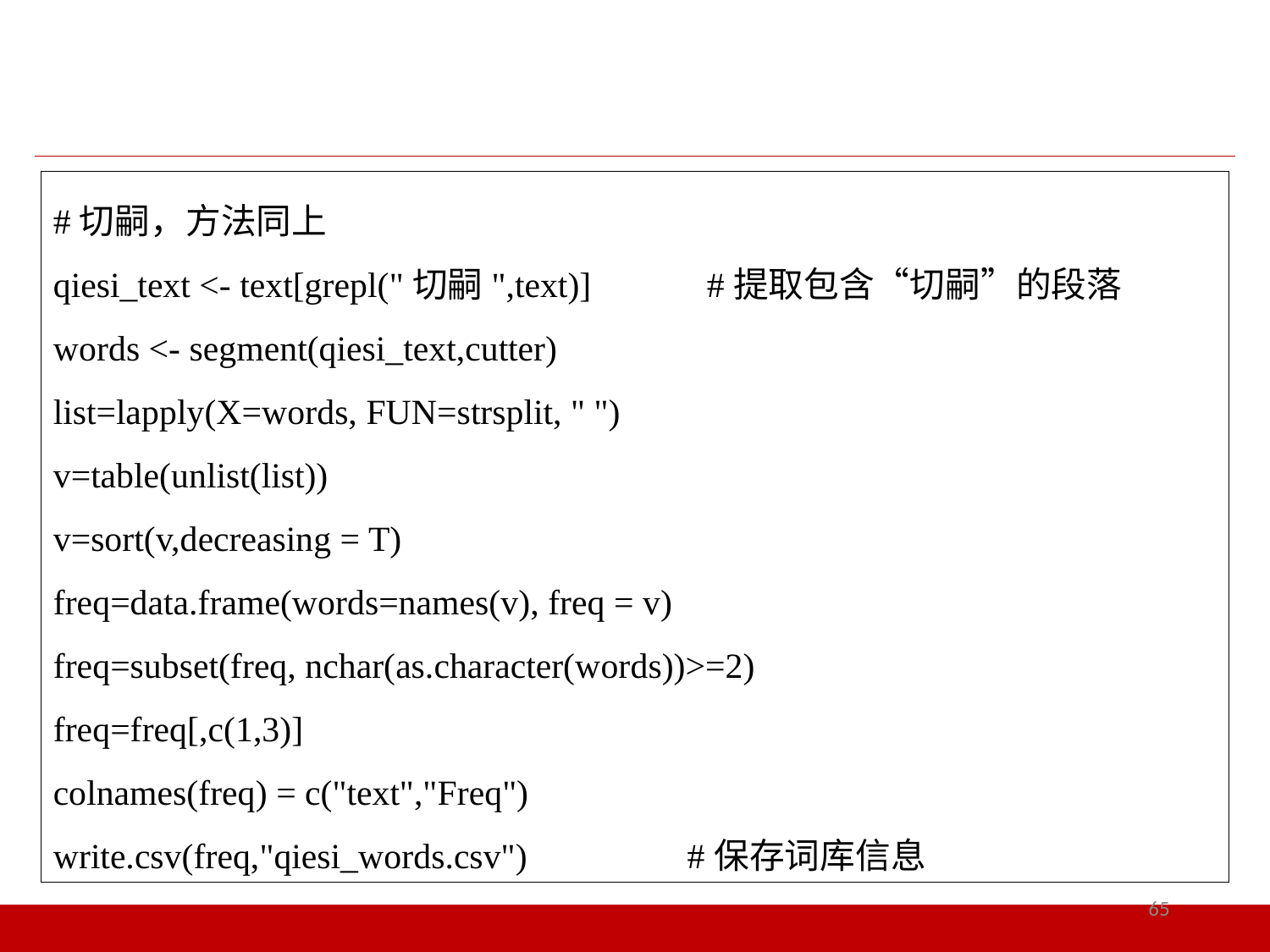

#切嗣，方法同上
qiesi_text <- text[grepl("切嗣",text)]             #提取包含“切嗣”的段落
words <- segment(qiesi_text,cutter)
list=lapply(X=words, FUN=strsplit, " ")
v=table(unlist(list))
v=sort(v,decreasing = T)
freq=data.frame(words=names(v), freq = v)
freq=subset(freq, nchar(as.character(words))>=2)
freq=freq[,c(1,3)]
colnames(freq) = c("text","Freq")
write.csv(freq,"qiesi_words.csv")                  #保存词库信息
65